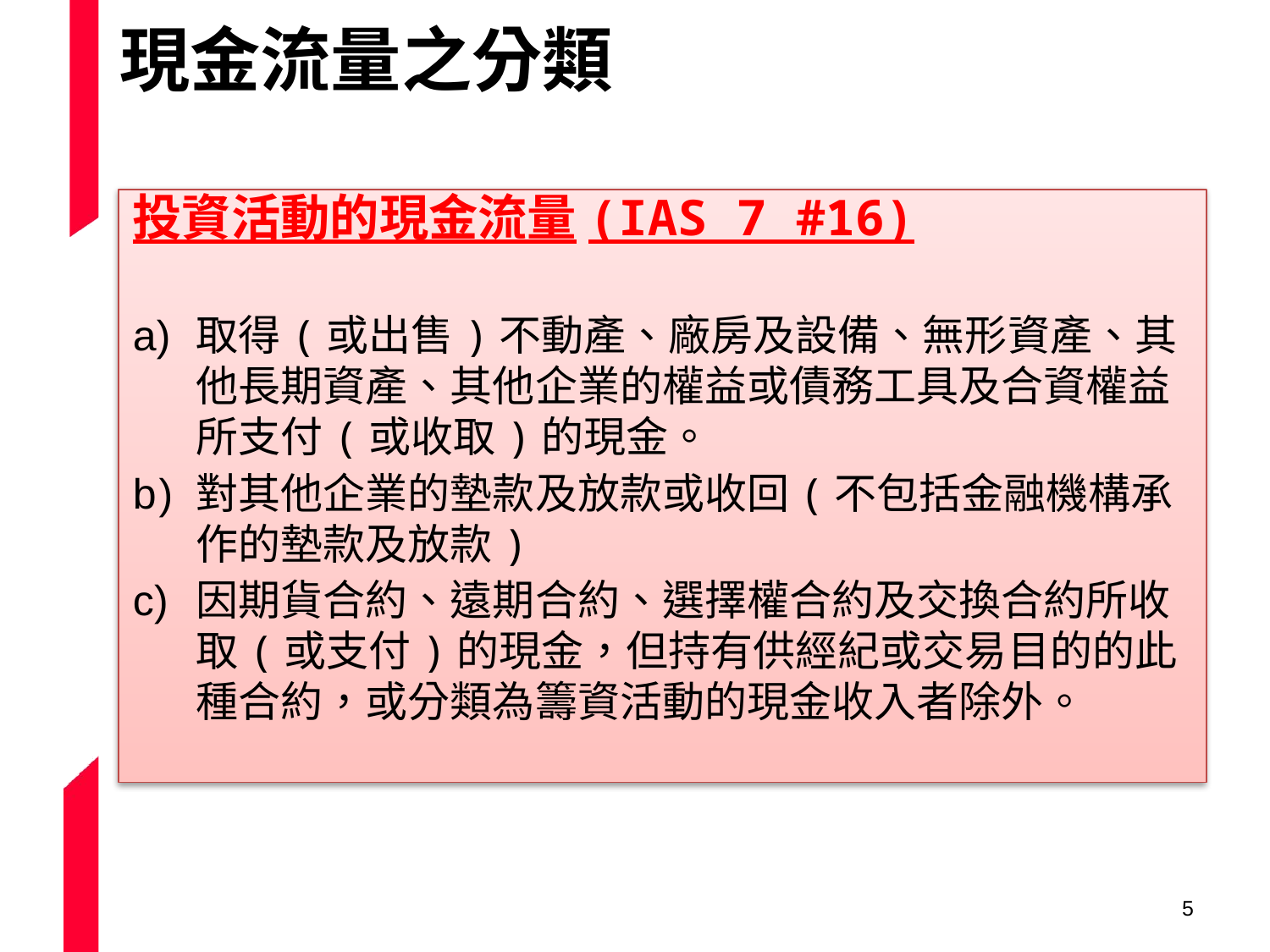

# 現金流量之分類
投資活動的現金流量(IAS 7 #16)

取得(或出售)不動產、廠房及設備、無形資產、其他長期資產、其他企業的權益或債務工具及合資權益所支付(或收取)的現金。
對其他企業的墊款及放款或收回(不包括金融機構承作的墊款及放款)
因期貨合約、遠期合約、選擇權合約及交換合約所收取(或支付)的現金，但持有供經紀或交易目的的此種合約，或分類為籌資活動的現金收入者除外。

5